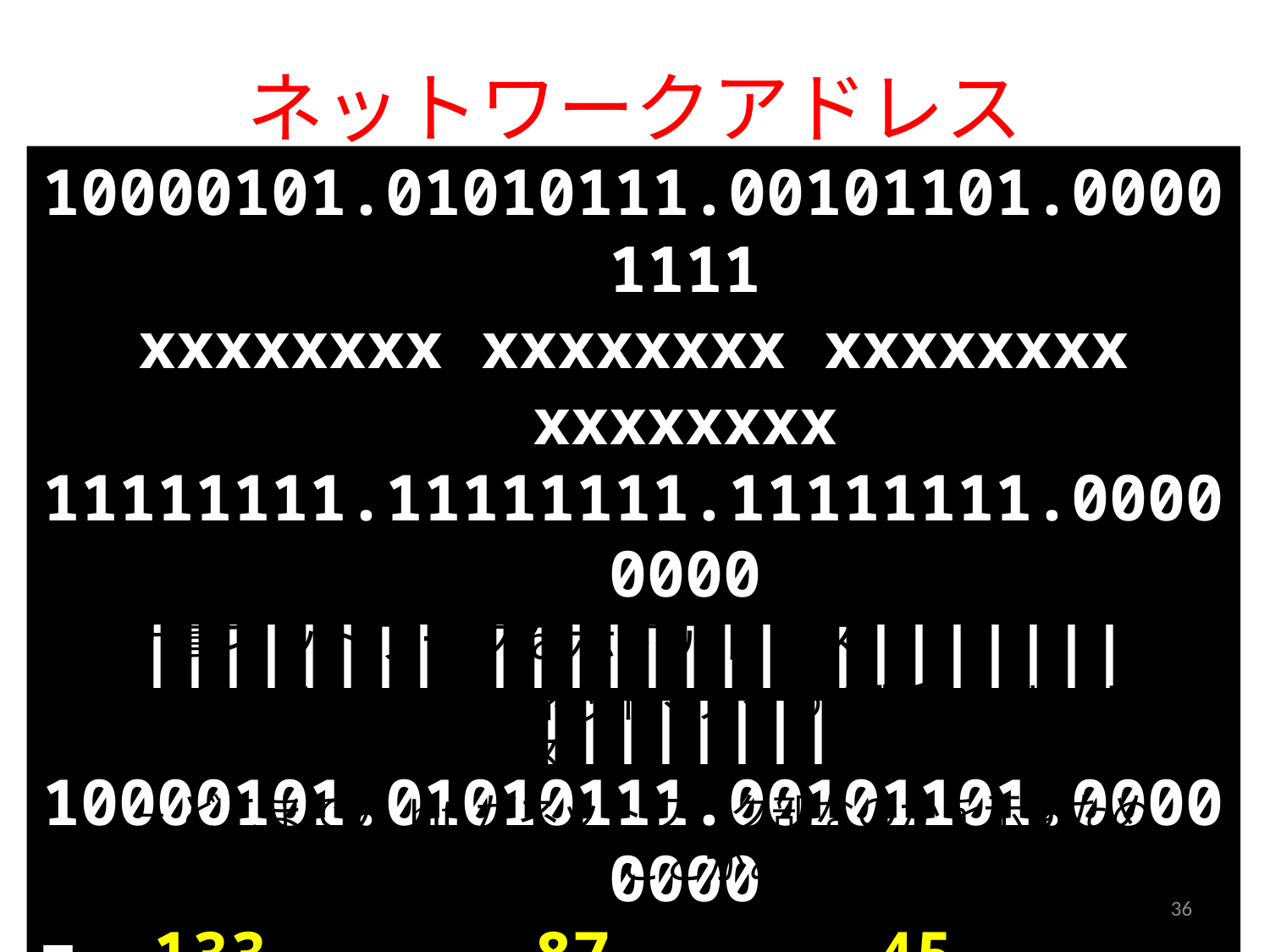

# ネットワークアドレス
10000101.01010111.00101101.00001111
xxxxxxxx xxxxxxxx xxxxxxxx xxxxxxxx
11111111.11111111.11111111.00000000
|||||||| |||||||| |||||||| ||||||||
10000101.01010111.00101101.00000000
=  133.      87.      45.       0

所属ネットワークを示すアドレス
IP アドレスとサブネットマスクの論理積 = ホスト部が 0 の IP アドレス
どこまでの bit がネットワーク部なのかを示すため最後に / ○○であらわすことがある
上記の例では 133.87.45.0/24
36